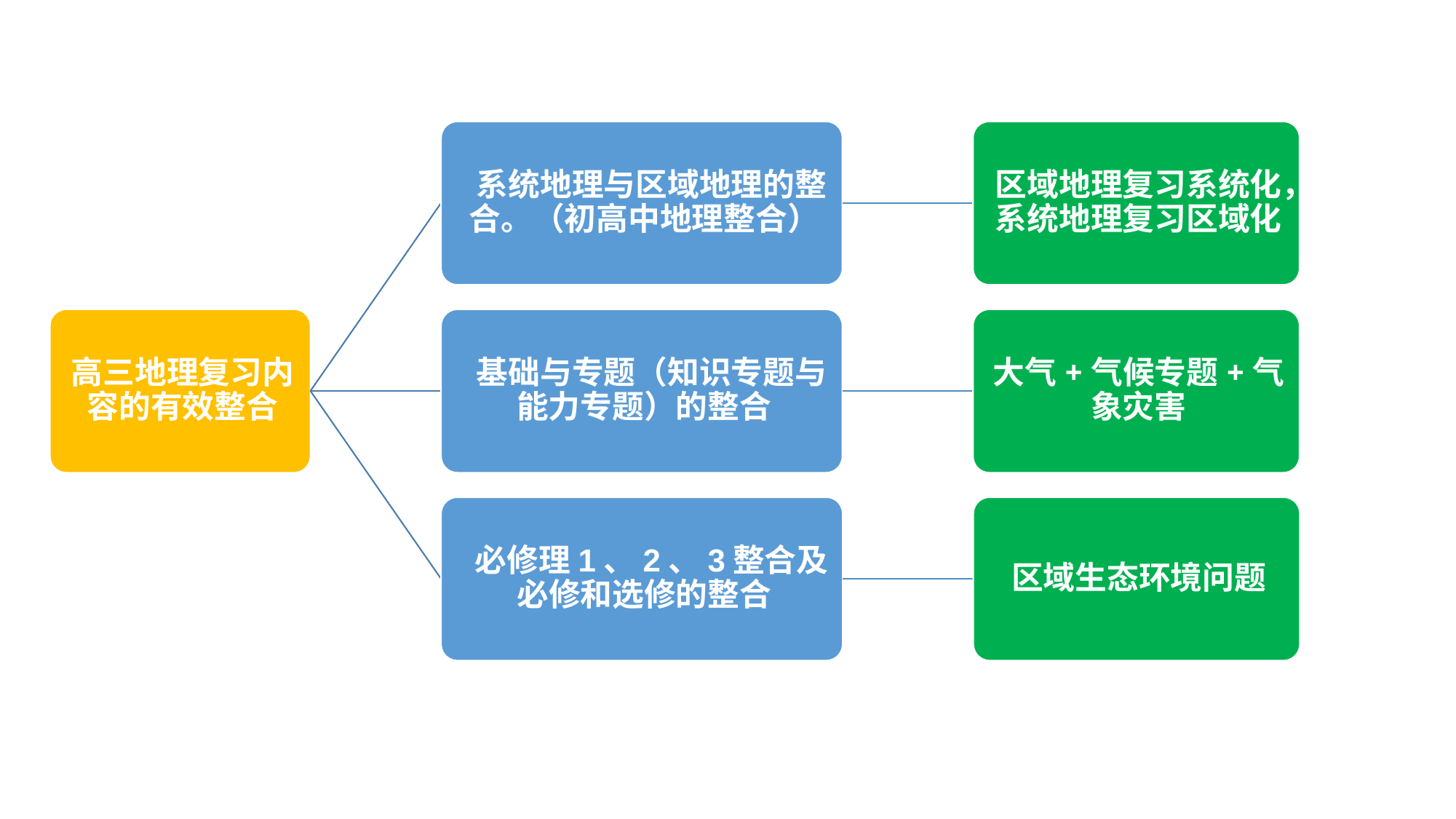

高三地理复习内容的有效整合

 系统地理与区域地理的整合。（初高中地理整合）

区域地理复习系统化，系统地理复习区域化

 基础与专题（知识专题与能力专题）的整合

大气+气候专题+气象灾害

 必修理1、2、3整合及必修和选修的整合

区域生态环境问题